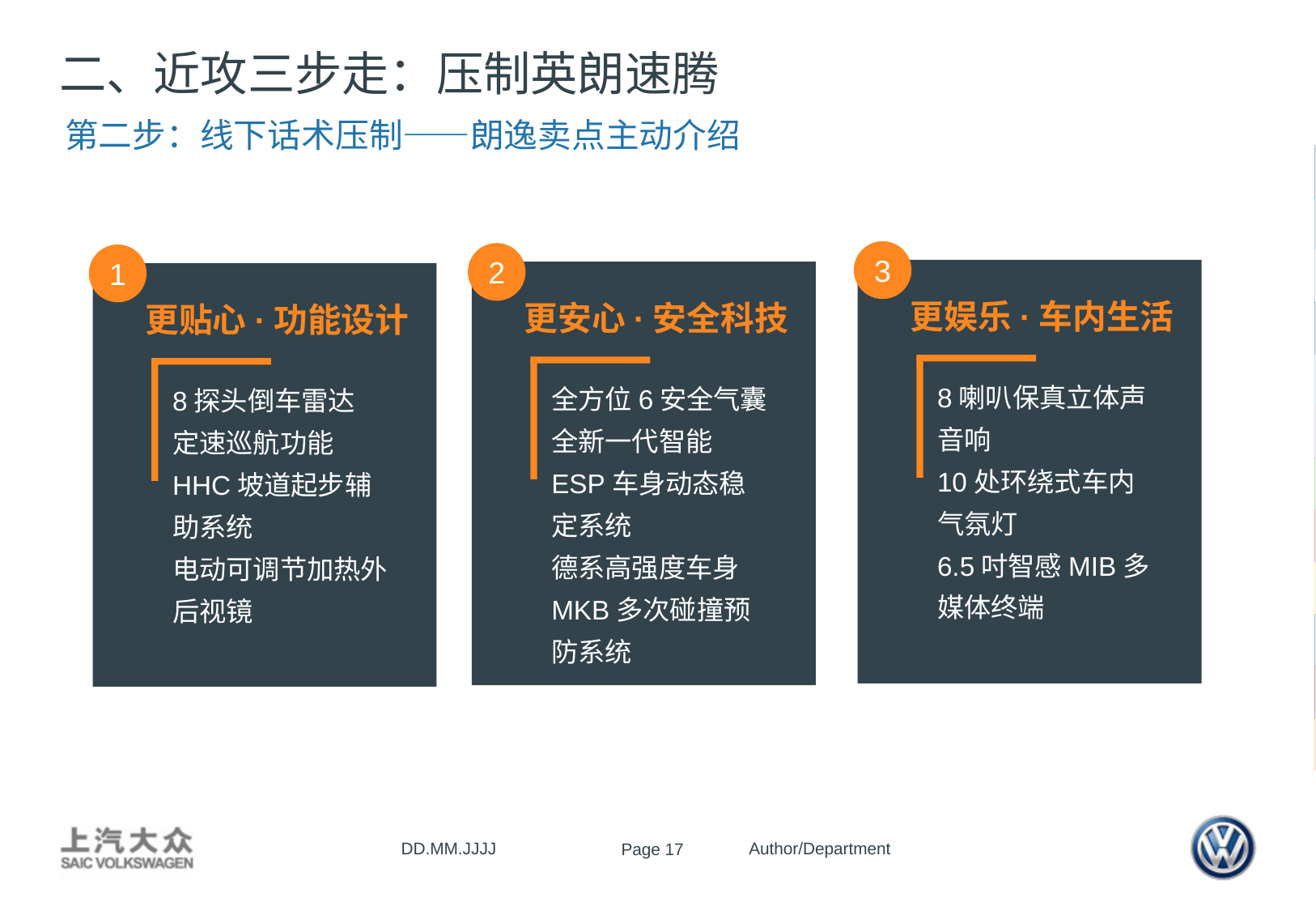

# 二、近攻三步走：压制英朗速腾
第二步：线下话术压制——朗逸卖点主动介绍
3

更娱乐·车内生活

8喇叭保真立体声音响
10处环绕式车内气氛灯
6.5吋智感MIB多媒体终端

2

更安心·安全科技

全方位6安全气囊
全新一代智能ESP车身动态稳定系统
德系高强度车身
MKB多次碰撞预防系统
1

更贴心·功能设计

8探头倒车雷达
定速巡航功能
HHC坡道起步辅助系统
电动可调节加热外后视镜

DD.MM.JJJJ
Page 17
Author/Department